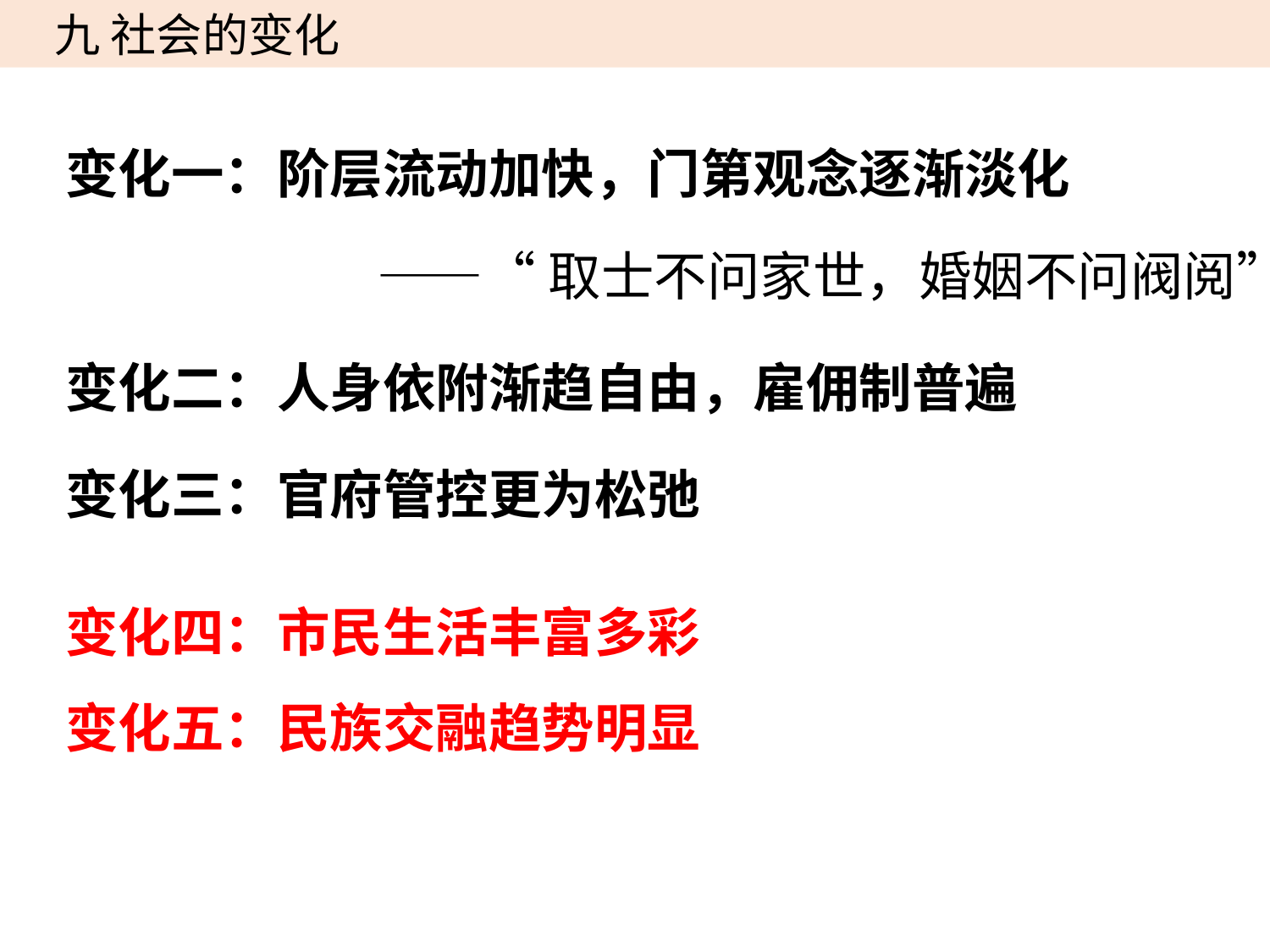

九 社会的变化
变化一：阶层流动加快，门第观念逐渐淡化
——“取士不问家世，婚姻不问阀阅”
变化二：人身依附渐趋自由，雇佣制普遍
变化三：官府管控更为松弛
变化四：市民生活丰富多彩
变化五：民族交融趋势明显